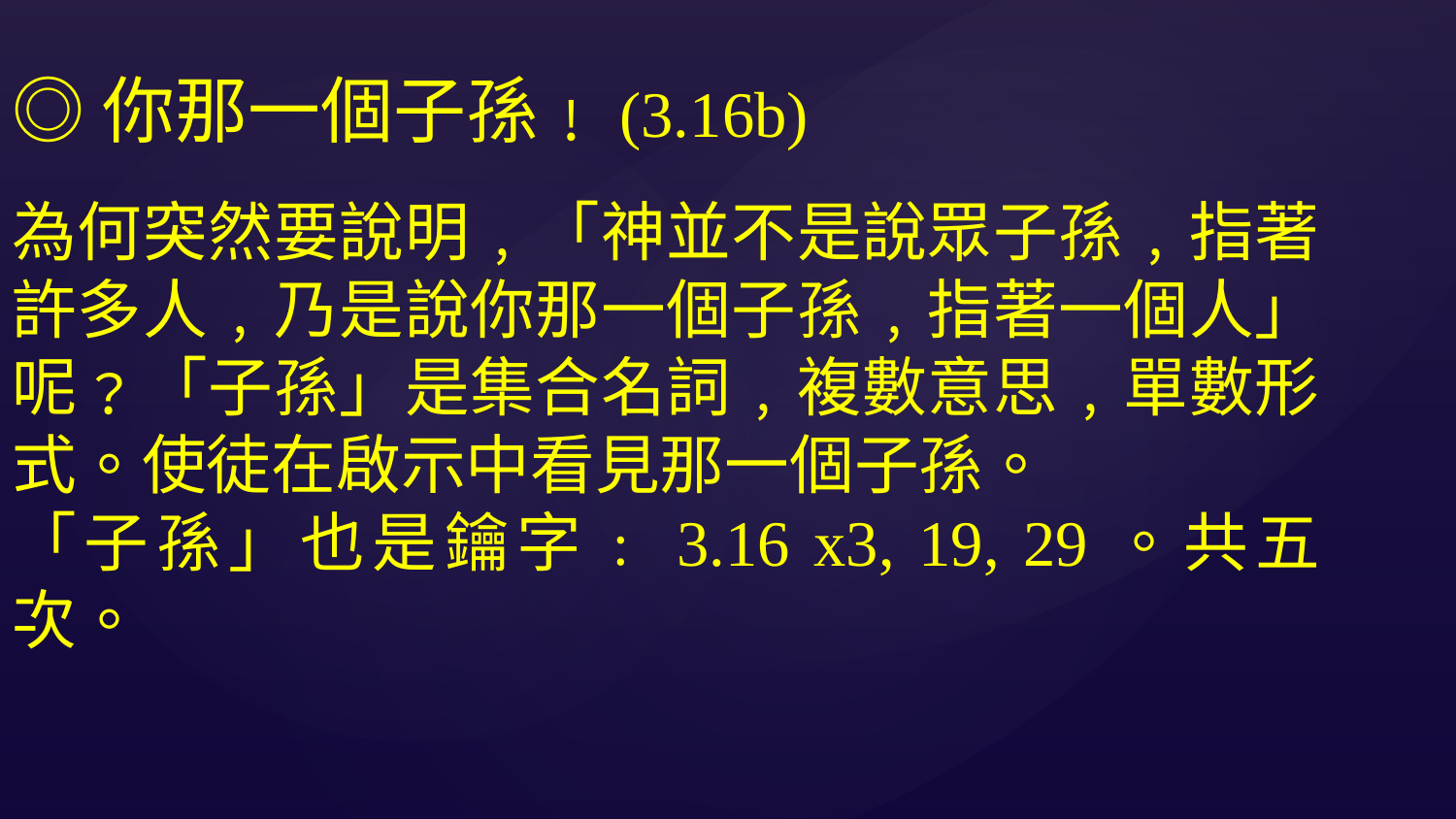

◎你那一個子孫﹗(3.16b)

為何突然要說明﹐「神並不是說眾子孫﹐指著許多人﹐乃是說你那一個子孫﹐指著一個人」呢﹖「子孫」是集合名詞﹐複數意思﹐單數形式。使徒在啟示中看見那一個子孫。
「子孫」也是鑰字﹕3.16 x3, 19, 29。共五次。